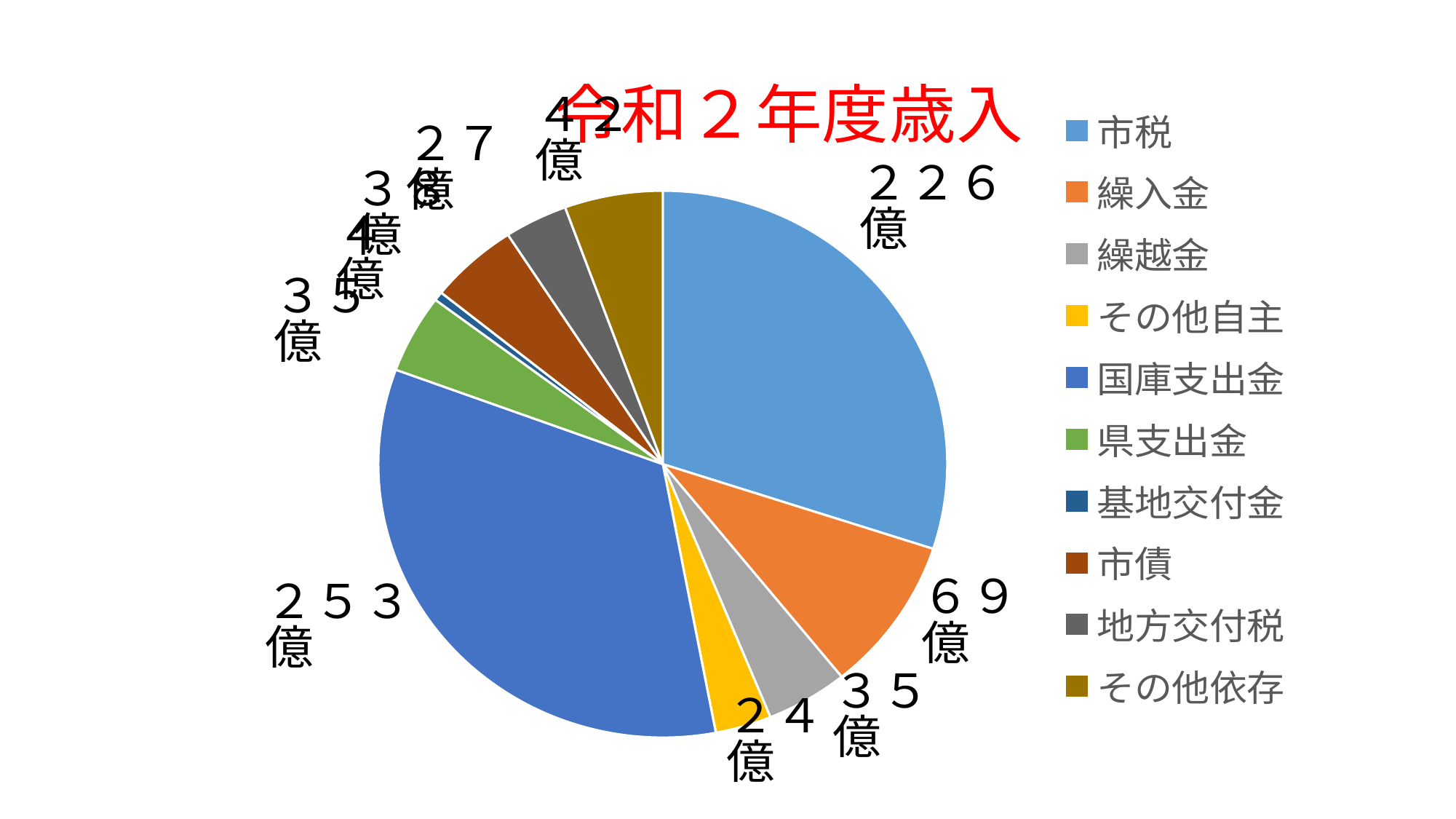

### Chart: 令和２年度歳入

| Category | 令和２年度歳入 |
|---|---|
| 市税 | 226.0 |
| 繰入金 | 69.0 |
| 繰越金 | 35.0 |
| その他自主 | 24.0 |
| 国庫支出金 | 253.0 |
| 県支出金 | 35.0 |
| 基地交付金 | 4.0 |
| 市債 | 38.0 |
| 地方交付税 | 27.0 |
| その他依存 | 42.0 |